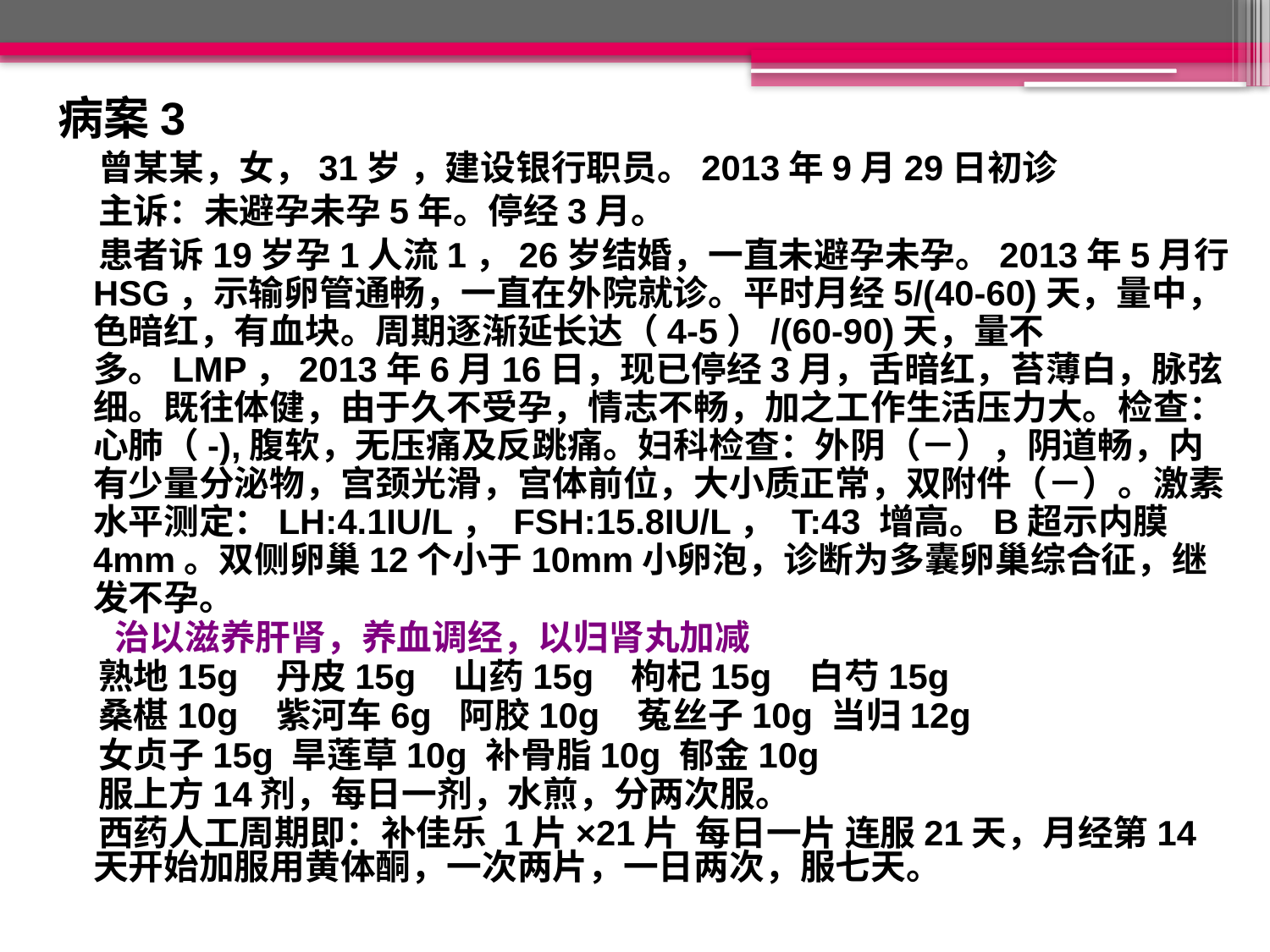

病案3
    曾某某，女，31岁 ，建设银行职员。2013年9月29日初诊
    主诉：未避孕未孕5年。停经3月。
    患者诉19岁孕1人流1，26岁结婚，一直未避孕未孕。2013年5月行HSG，示输卵管通畅，一直在外院就诊。平时月经5/(40-60)天，量中，色暗红，有血块。周期逐渐延长达（4-5）/(60-90)天，量不多。LMP，2013年6月16日，现已停经3月，舌暗红，苔薄白，脉弦细。既往体健，由于久不受孕，情志不畅，加之工作生活压力大。检查：心肺（-),腹软，无压痛及反跳痛。妇科检查：外阴（－），阴道畅，内有少量分泌物，宫颈光滑，宫体前位，大小质正常，双附件（－）。激素水平测定：LH:4.1IU/L， FSH:15.8IU/L， T:43 增高。B超示内膜4mm。双侧卵巢12个小于10mm小卵泡，诊断为多囊卵巢综合征，继发不孕。
      治以滋养肝肾，养血调经，以归肾丸加减
    熟地15g   丹皮15g   山药15g   枸杞15g   白芍15g
    桑椹10g   紫河车6g  阿胶10g   菟丝子10g 当归12g
    女贞子15g 旱莲草10g 补骨脂10g 郁金10g
    服上方14剂，每日一剂，水煎，分两次服。
    西药人工周期即：补佳乐 1片×21片  每日一片 连服21天，月经第14天开始加服用黄体酮，一次两片，一日两次，服七天。